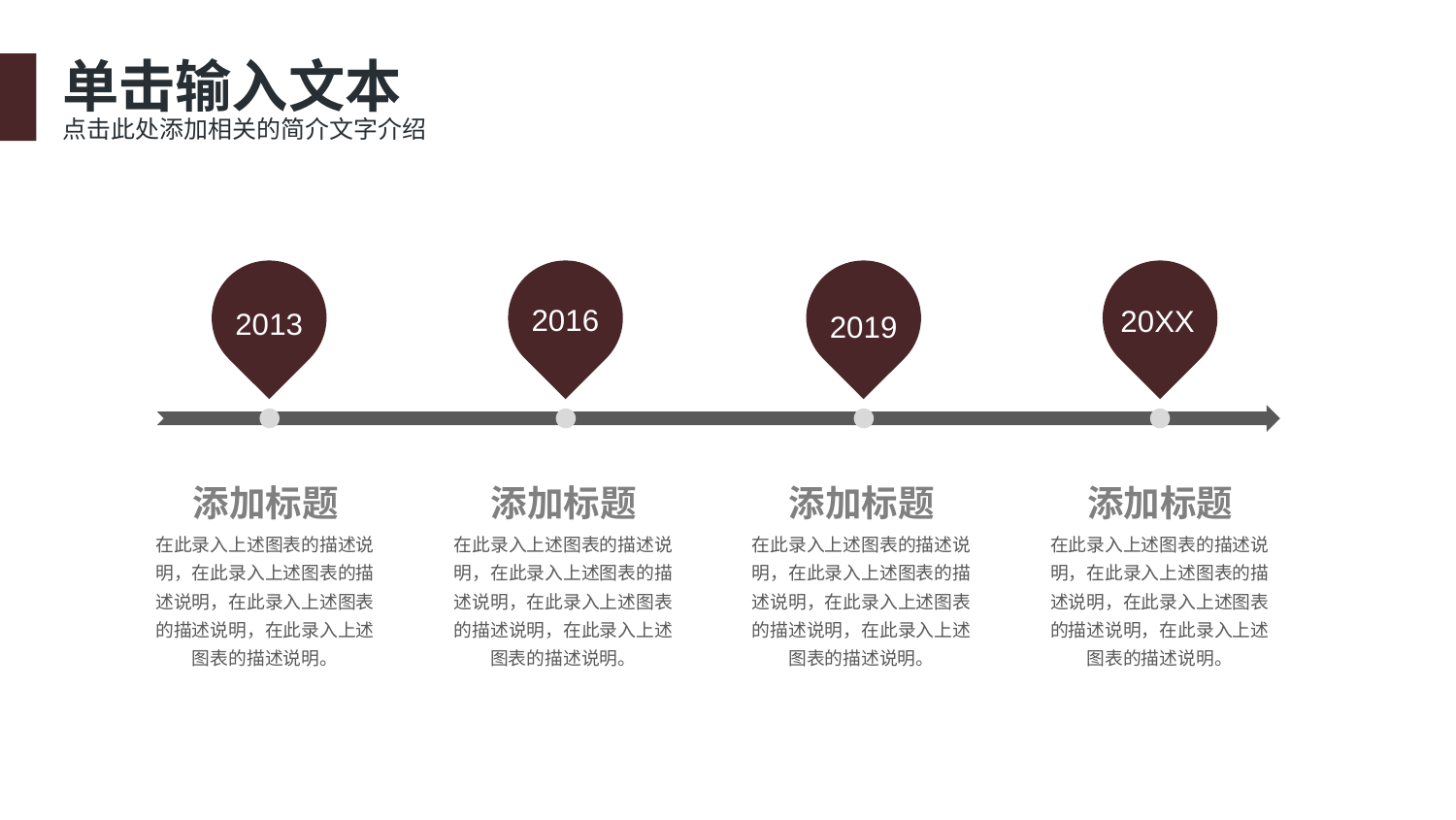

单击输入文本

点击此处添加相关的简介文字介绍

2013

2019

2016

20XX

添加标题
添加标题
添加标题
添加标题
在此录入上述图表的描述说明，在此录入上述图表的描述说明，在此录入上述图表的描述说明，在此录入上述图表的描述说明。
在此录入上述图表的描述说明，在此录入上述图表的描述说明，在此录入上述图表的描述说明，在此录入上述图表的描述说明。
在此录入上述图表的描述说明，在此录入上述图表的描述说明，在此录入上述图表的描述说明，在此录入上述图表的描述说明。
在此录入上述图表的描述说明，在此录入上述图表的描述说明，在此录入上述图表的描述说明，在此录入上述图表的描述说明。